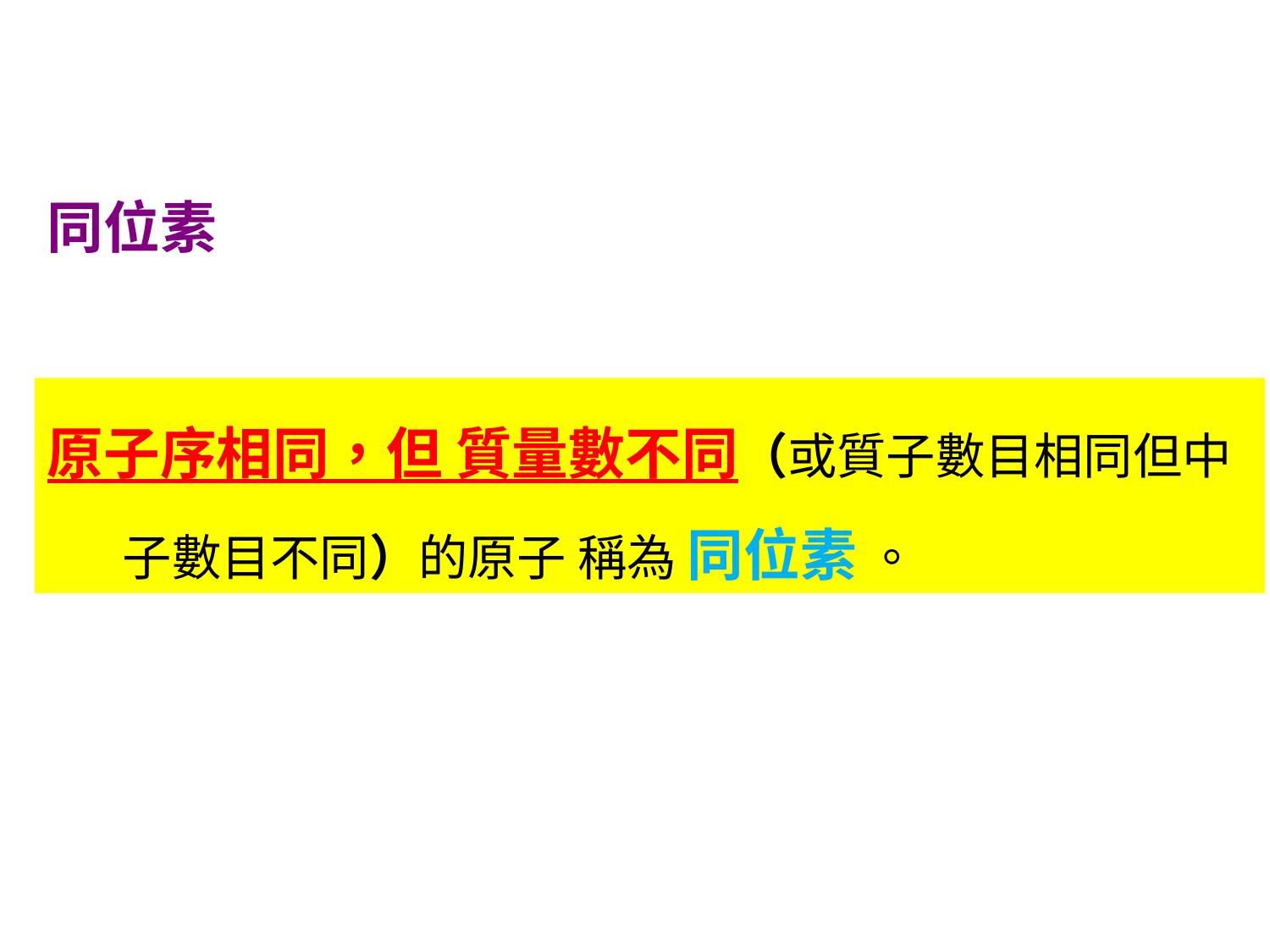

同位素
原子序相同，但 質量數不同（或質子數目相同但中子數目不同）的原子 稱為 同位素 。